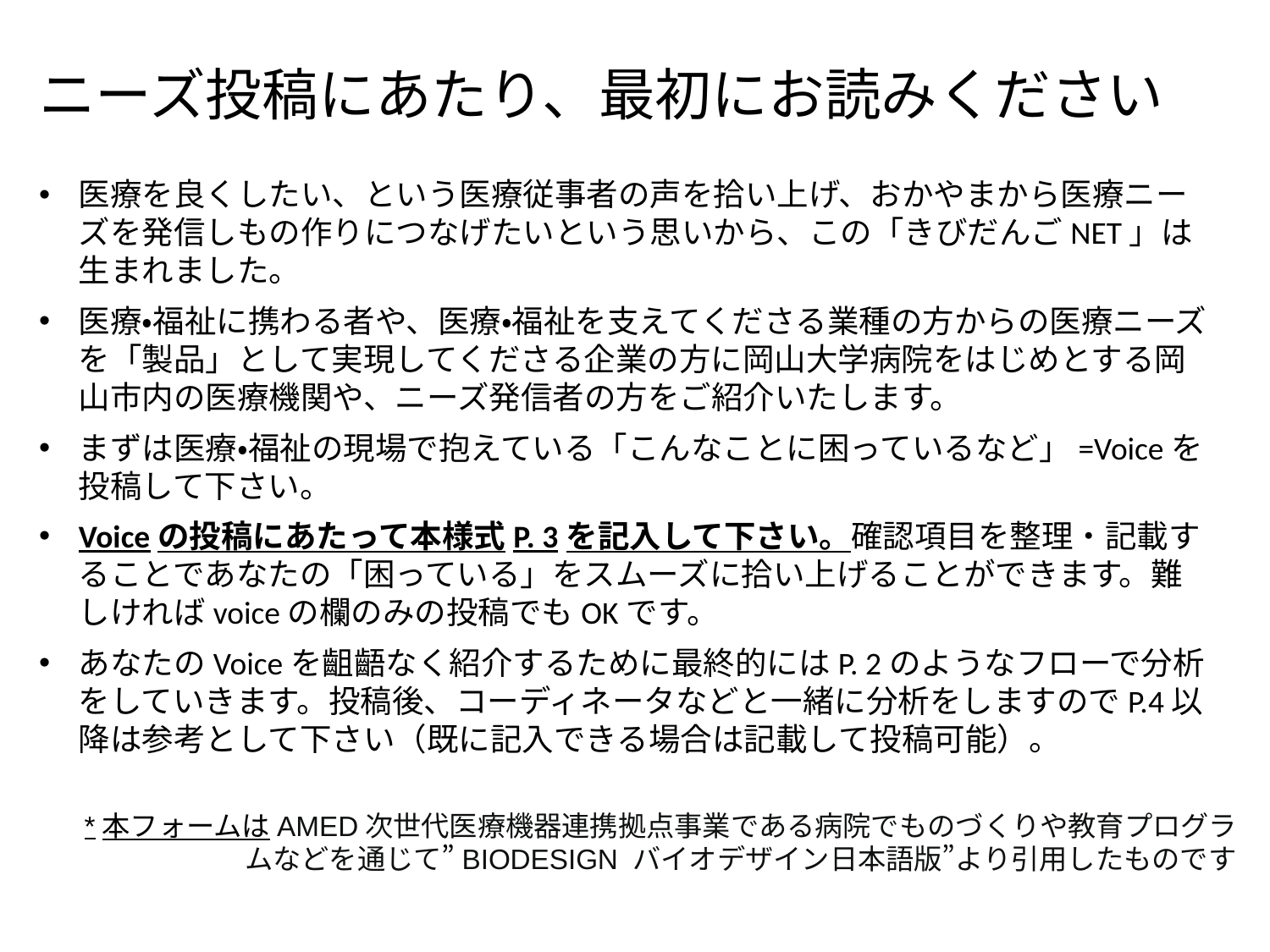

# ニーズ投稿にあたり、最初にお読みください
医療を良くしたい、という医療従事者の声を拾い上げ、おかやまから医療ニーズを発信しもの作りにつなげたいという思いから、この「きびだんごNET」は生まれました。
医療・福祉に携わる者や、医療・福祉を支えてくださる業種の方からの医療ニーズを「製品」として実現してくださる企業の方に岡山大学病院をはじめとする岡山市内の医療機関や、ニーズ発信者の方をご紹介いたします。
まずは医療・福祉の現場で抱えている「こんなことに困っているなど」=Voiceを投稿して下さい。
Voiceの投稿にあたって本様式P. 3を記入して下さい。確認項目を整理・記載することであなたの「困っている」をスムーズに拾い上げることができます。難しければvoiceの欄のみの投稿でもOKです。
あなたのVoiceを齟齬なく紹介するために最終的にはP. 2のようなフローで分析をしていきます。投稿後、コーディネータなどと一緒に分析をしますのでP.4以降は参考として下さい（既に記入できる場合は記載して投稿可能）。
*本フォームはAMED次世代医療機器連携拠点事業である病院でものづくりや教育プログラムなどを通じて”BIODESIGN バイオデザイン日本語版”より引用したものです